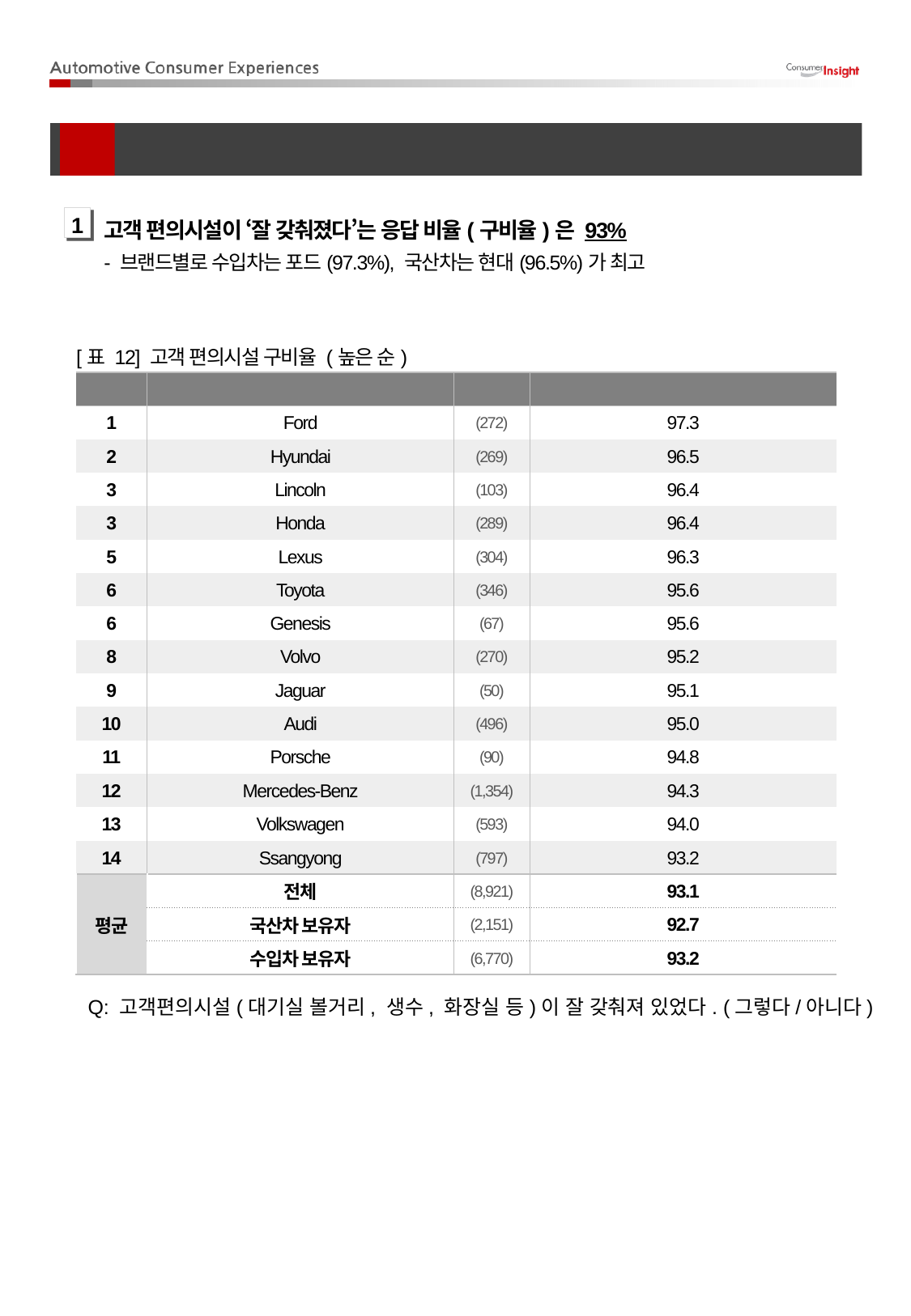

관찰/대기(2)
03
고객 편의시설이 ‘잘 갖춰졌다’는 응답 비율(구비율)은 93%
- 브랜드별로 수입차는 포드(97.3%), 국산차는 현대(96.5%)가 최고
1
[표 12] 고객 편의시설 구비율 (높은 순)
| Rank | Brand | (N) | 편의시설 구비율(%) |
| --- | --- | --- | --- |
| 1 | Ford | (272) | 97.3 |
| 2 | Hyundai | (269) | 96.5 |
| 3 | Lincoln | (103) | 96.4 |
| 3 | Honda | (289) | 96.4 |
| 5 | Lexus | (304) | 96.3 |
| 6 | Toyota | (346) | 95.6 |
| 6 | Genesis | (67) | 95.6 |
| 8 | Volvo | (270) | 95.2 |
| 9 | Jaguar | (50) | 95.1 |
| 10 | Audi | (496) | 95.0 |
| 11 | Porsche | (90) | 94.8 |
| 12 | Mercedes-Benz | (1,354) | 94.3 |
| 13 | Volkswagen | (593) | 94.0 |
| 14 | Ssangyong | (797) | 93.2 |
| 평균 | 전체 | (8,921) | 93.1 |
|  | 국산차 보유자 | (2,151) | 92.7 |
|  | 수입차 보유자 | (6,770) | 93.2 |
Q: 고객편의시설(대기실 볼거리, 생수, 화장실 등)이 잘 갖춰져 있었다. (그렇다/아니다)